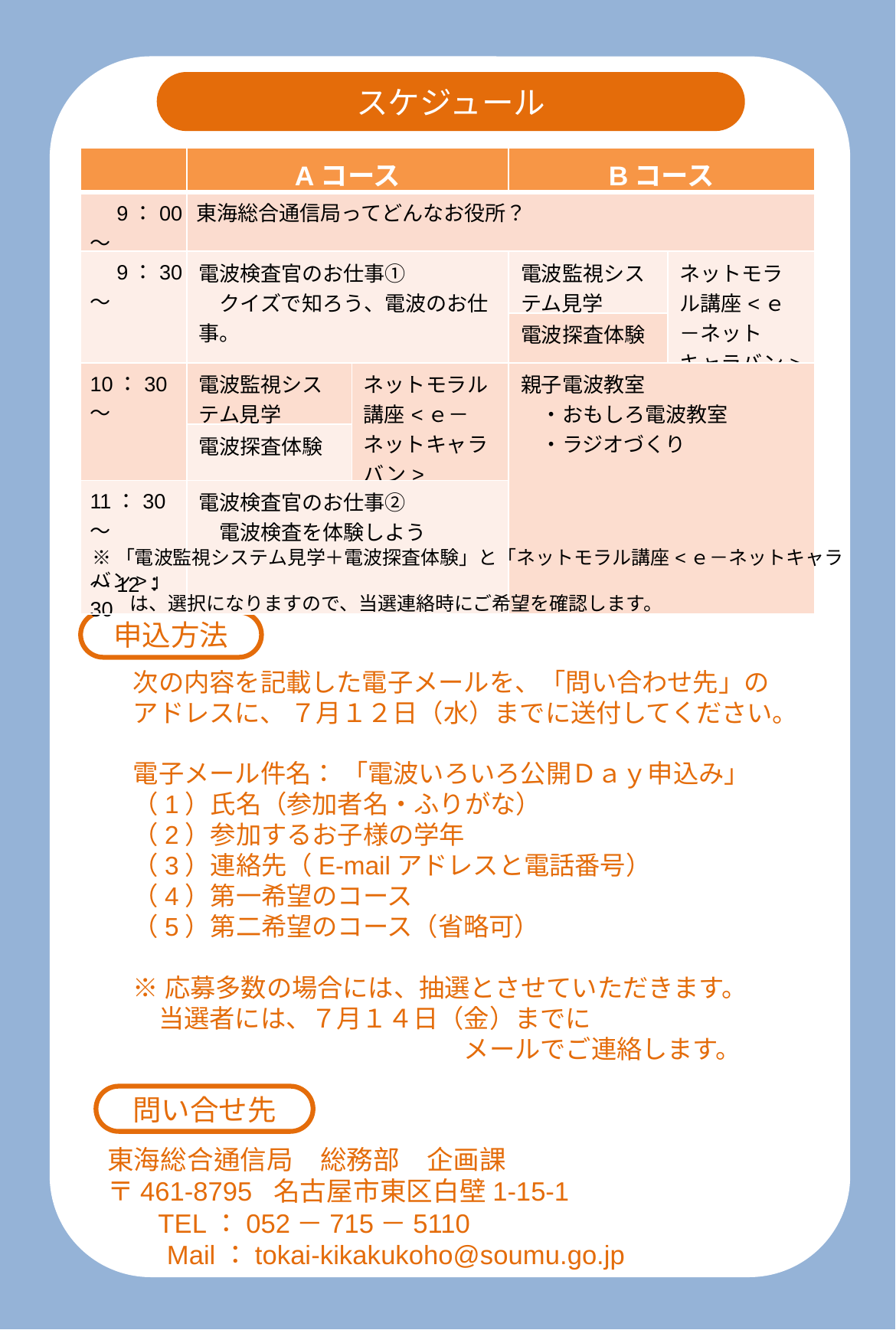

スケジュール
|  | Aコース |  | Bコース |  |
| --- | --- | --- | --- | --- |
| 9：00～ | 東海総合通信局ってどんなお役所？ |  |  |  |
| 9：30～ | 電波検査官のお仕事① 　クイズで知ろう、電波のお仕事。 |  | 電波監視システム見学 | ネットモラル講座<ｅ－ネットキャラバン> |
|  |  |  | 電波探査体験 |  |
| 10：30～ | 電波監視システム見学 | ネットモラル講座<ｅ－ネットキャラバン> | 親子電波教室 　・おもしろ電波教室 　・ラジオづくり |  |
|  | 電波探査体験 |  |  |  |
| 11：30～ ～12：30 | 電波検査官のお仕事② 　電波検査を体験しよう |  |  |  |
※「電波監視システム見学＋電波探査体験」と「ネットモラル講座<ｅ－ネットキャラバン>」
　　は、選択になりますので、当選連絡時にご希望を確認します。
申込方法
次の内容を記載した電子メールを、「問い合わせ先」の
アドレスに、 ７月１２日（水）までに送付してください。

電子メール件名： 「電波いろいろ公開Ｄａｙ申込み」
（1）氏名（参加者名・ふりがな）
（2）参加するお子様の学年
（3）連絡先（E-mailアドレスと電話番号）
（4）第一希望のコース
（5）第二希望のコース（省略可）

※応募多数の場合には、抽選とさせていただきます。
　当選者には、７月１４日（金）までに
　　　　　　　　　　　　　メールでご連絡します。
問い合せ先
東海総合通信局　総務部　企画課
〒461-8795  名古屋市東区白壁1-15-1
　   TEL：052－715－5110
　　Mail：tokai-kikakukoho@soumu.go.jp